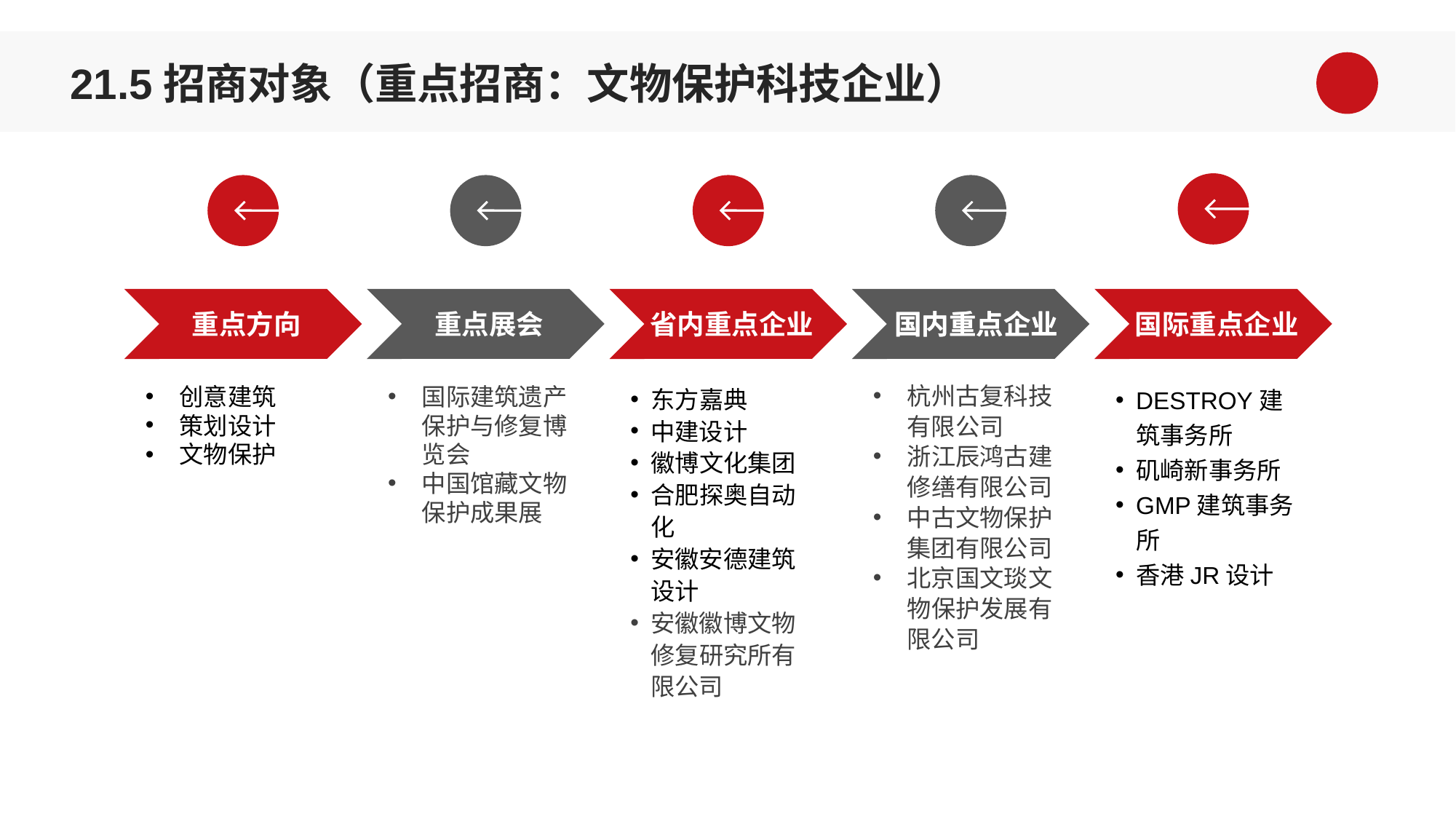

21.5招商对象（重点招商：文物保护科技企业）

重点方向
重点展会
省内重点企业
国内重点企业
国内重点企业
国际重点企业
DESTROY建筑事务所
矶崎新事务所
GMP建筑事务所
香港JR设计

杭州古复科技有限公司
浙江辰鸿古建修缮有限公司
中古文物保护集团有限公司
北京国文琰文物保护发展有限公司

创意建筑
策划设计
文物保护

国际建筑遗产保护与修复博览会
中国馆藏文物保护成果展
东方嘉典
中建设计
徽博文化集团
合肥探奥自动化
安徽安德建筑设计
安徽徽博文物修复研究所有限公司